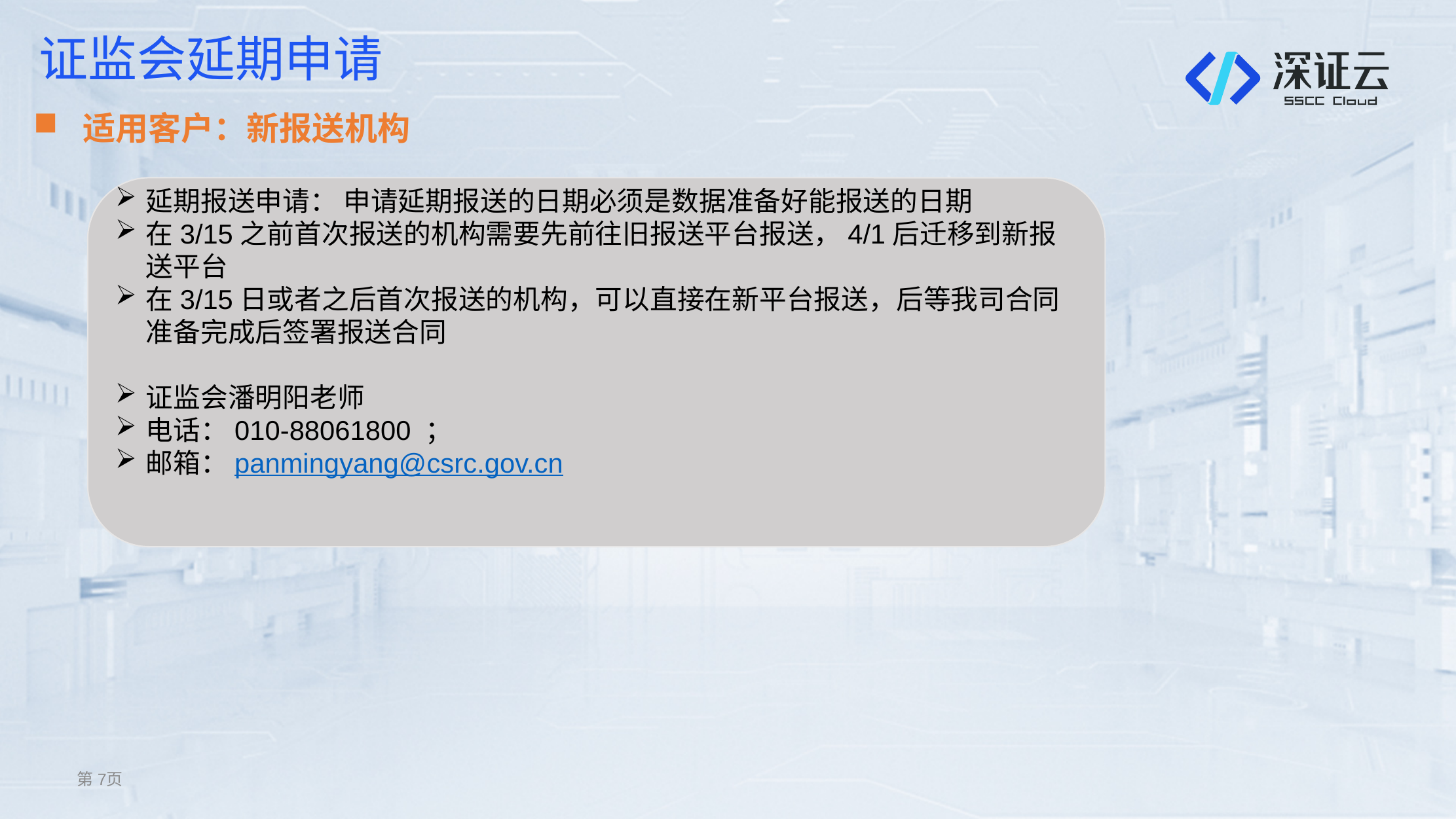

证监会延期申请
适用客户：新报送机构
延期报送申请： 申请延期报送的日期必须是数据准备好能报送的日期
在3/15之前首次报送的机构需要先前往旧报送平台报送，4/1后迁移到新报送平台
在3/15日或者之后首次报送的机构，可以直接在新平台报送，后等我司合同准备完成后签署报送合同

证监会潘明阳老师
电话：010-88061800 ；
邮箱：panmingyang@csrc.gov.cn